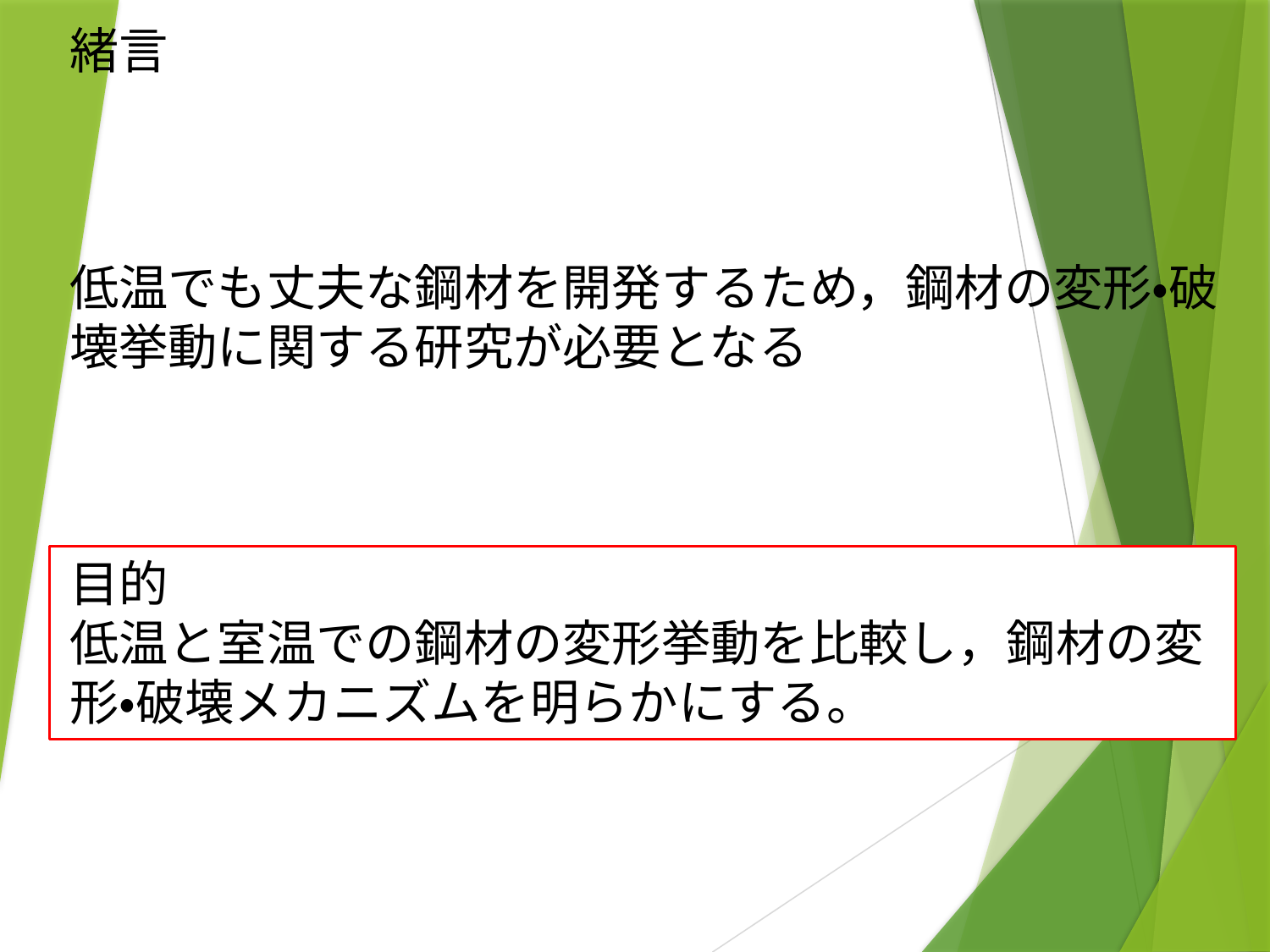

緒言

低温でも丈夫な鋼材を開発するため，鋼材の変形・破壊挙動に関する研究が必要となる

目的
低温と室温での鋼材の変形挙動を比較し，鋼材の変形・破壊メカニズムを明らかにする。